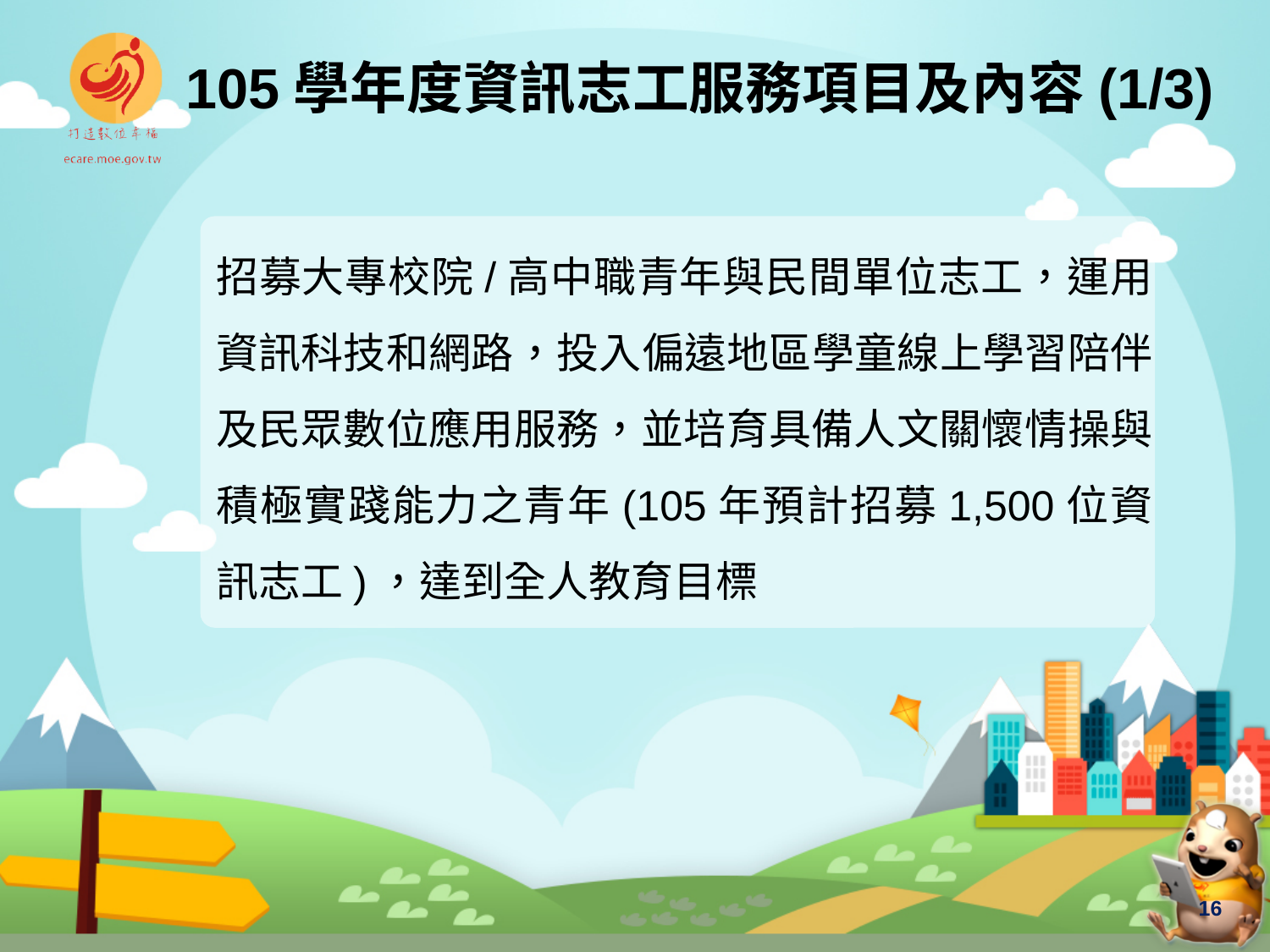

105學年度資訊志工服務項目及內容(1/3)

招募大專校院/高中職青年與民間單位志工，運用資訊科技和網路，投入偏遠地區學童線上學習陪伴及民眾數位應用服務，並培育具備人文關懷情操與積極實踐能力之青年(105年預計招募1,500位資訊志工)，達到全人教育目標
16